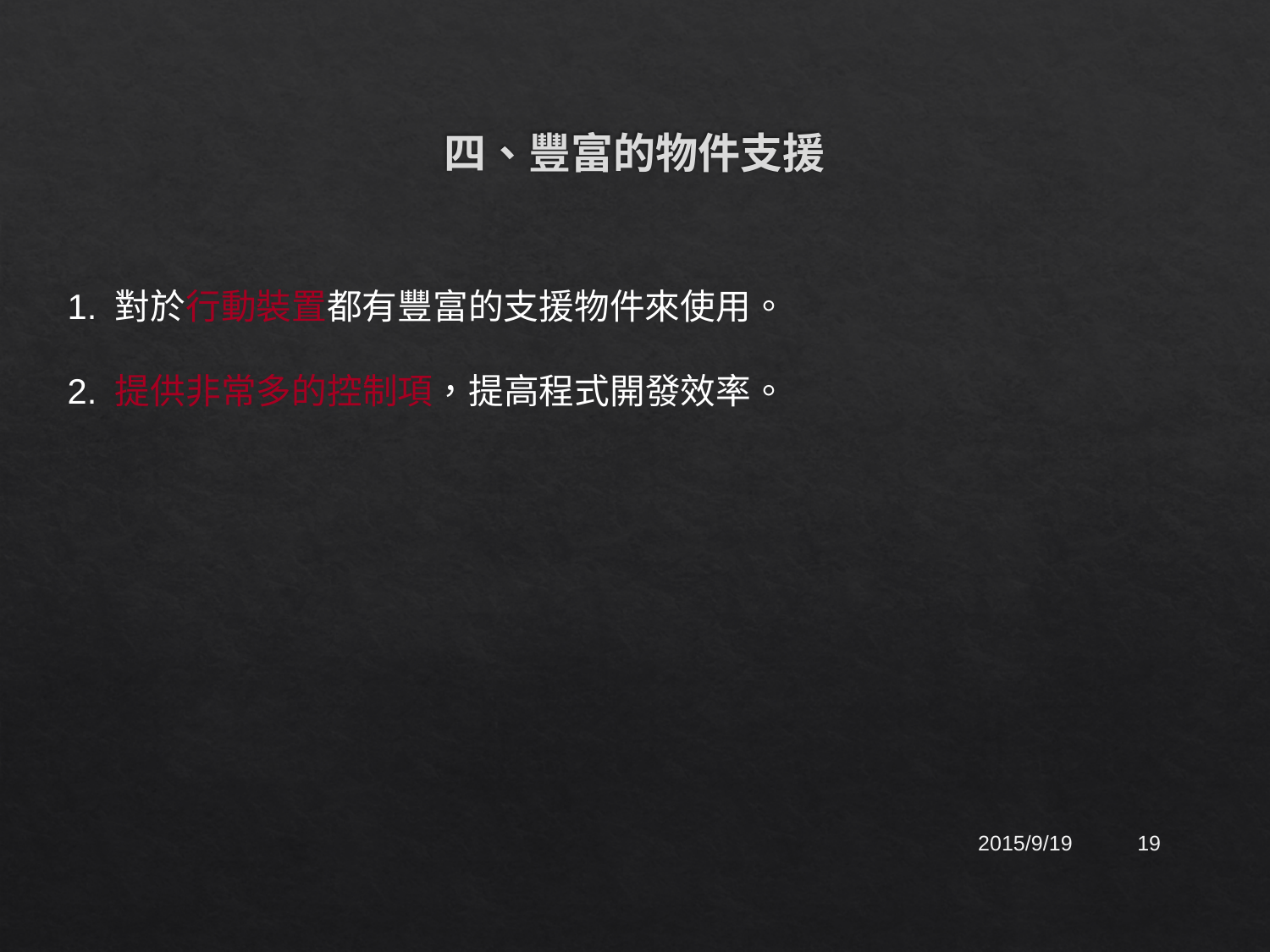

# 四、豐富的物件支援
1. 對於行動裝置都有豐富的支援物件來使用。
2. 提供非常多的控制項，提高程式開發效率。
2015/9/19
19